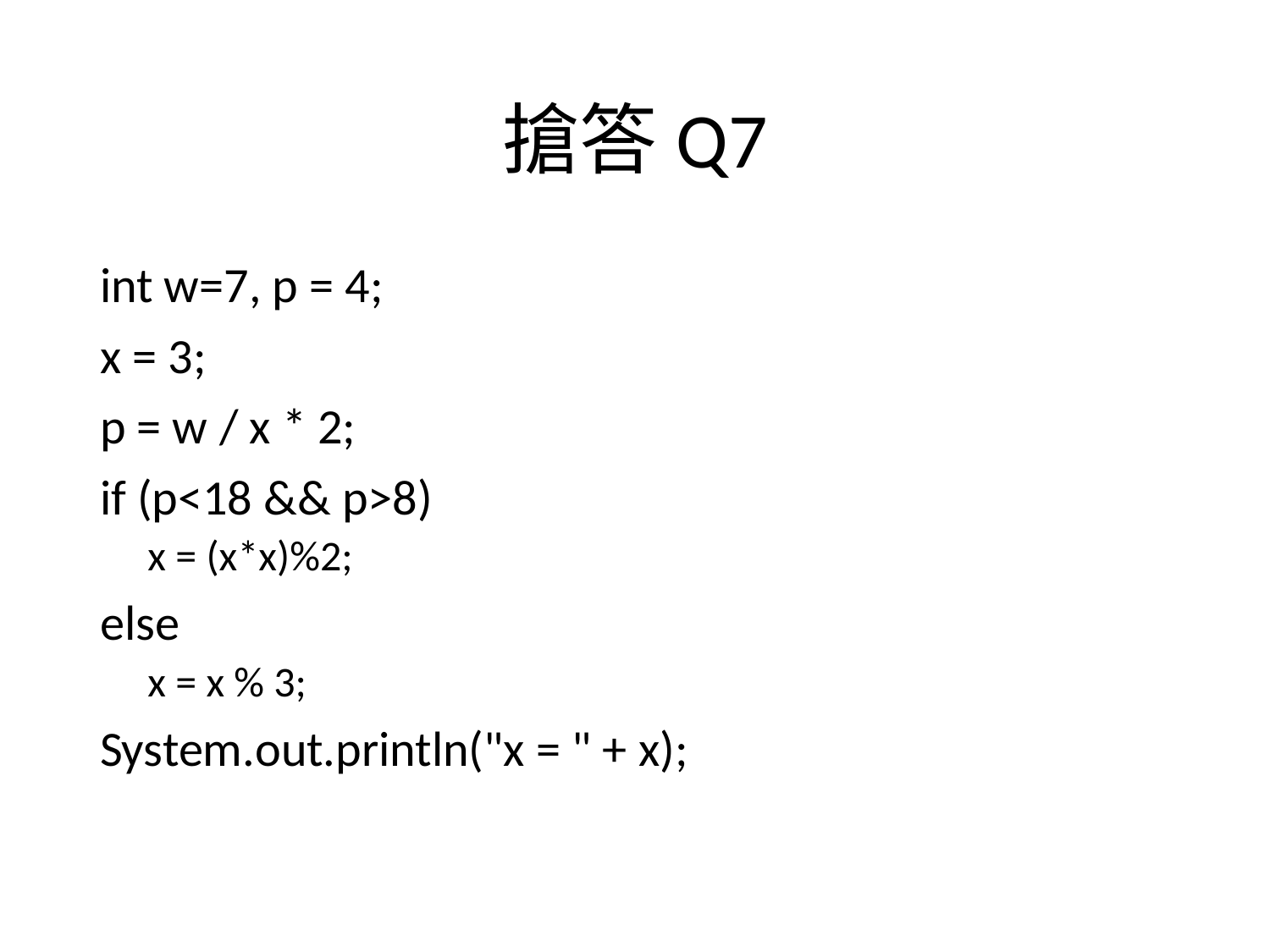

# 搶答Q7
int w=7, p = 4;
x = 3;
p = w / x * 2;
if (p<18 && p>8)
x = (x*x)%2;
else
x = x % 3;
System.out.println("x = " + x);